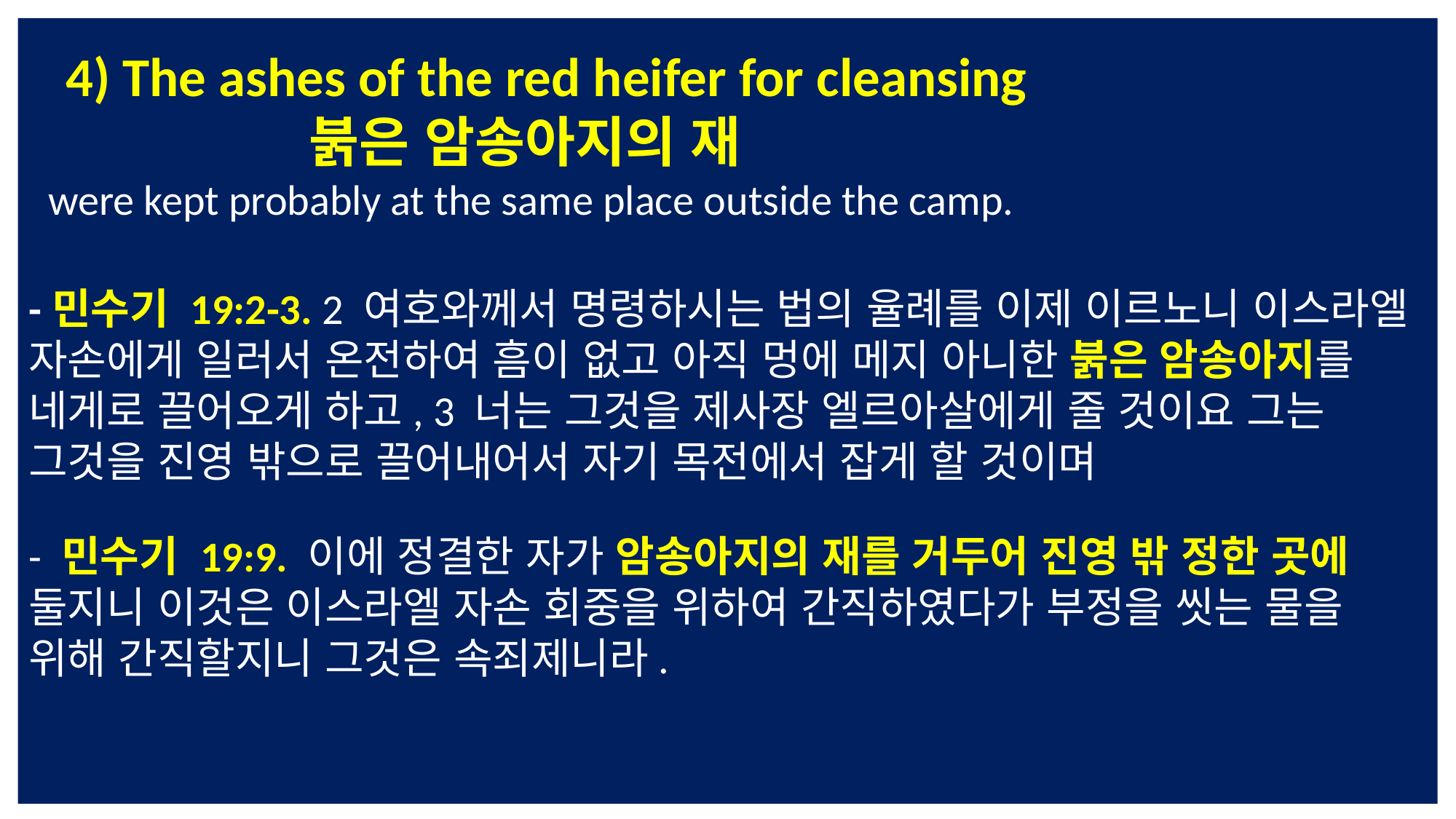

4) The ashes of the red heifer for cleansing
                       붉은 암송아지의 재
  were kept probably at the same place outside the camp.

-민수기 19:2-3. 2 여호와께서 명령하시는 법의 율례를 이제 이르노니 이스라엘 자손에게 일러서 온전하여 흠이 없고 아직 멍에 메지 아니한 붉은 암송아지를 네게로 끌어오게 하고, 3 너는 그것을 제사장 엘르아살에게 줄 것이요 그는 그것을 진영 밖으로 끌어내어서 자기 목전에서 잡게 할 것이며

- 민수기 19:9. 이에 정결한 자가 암송아지의 재를 거두어 진영 밖 정한 곳에 둘지니 이것은 이스라엘 자손 회중을 위하여 간직하였다가 부정을 씻는 물을 위해 간직할지니 그것은 속죄제니라.